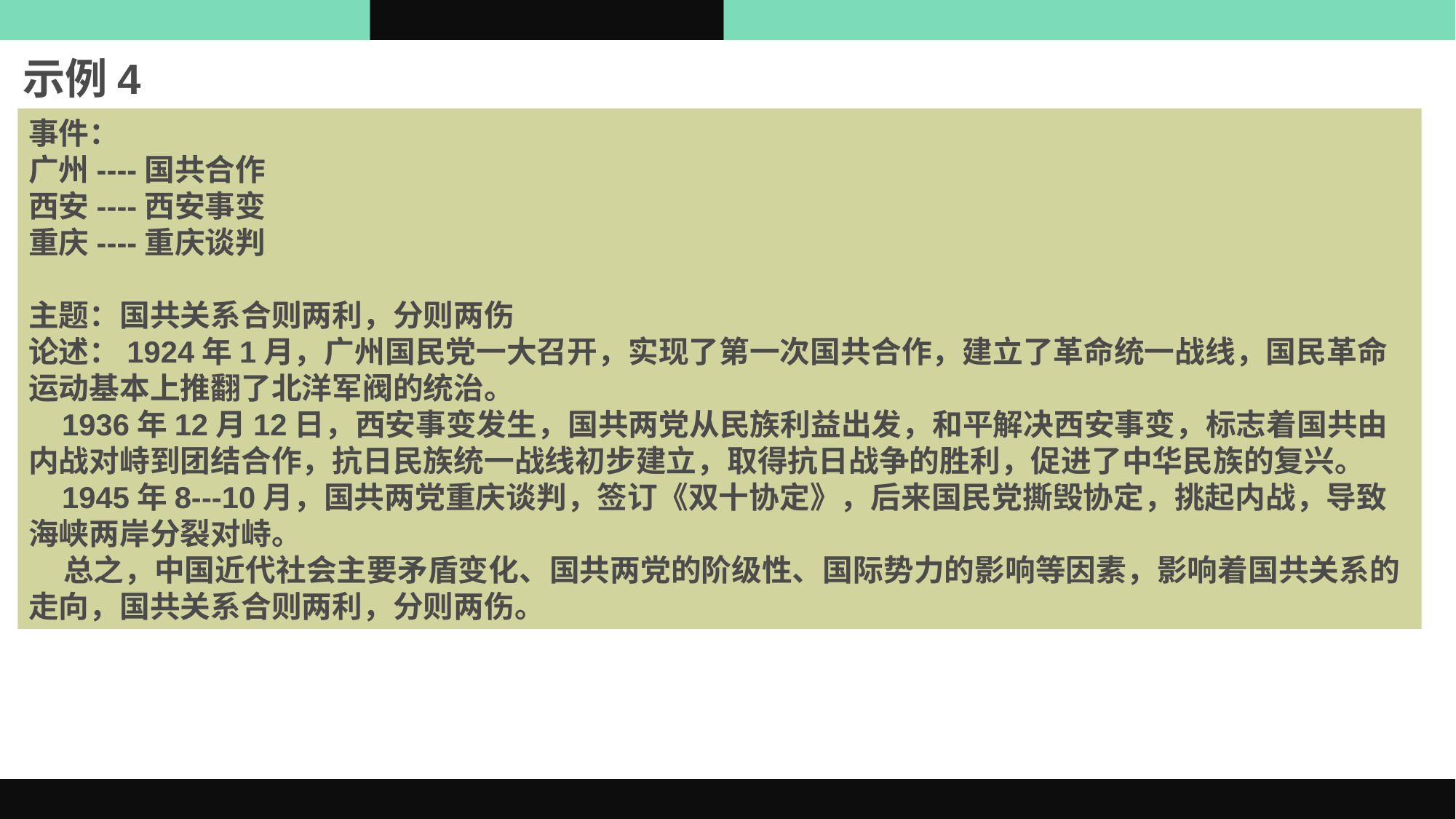

示例4
事件：
广州----国共合作
西安----西安事变
重庆----重庆谈判

主题：国共关系合则两利，分则两伤
论述：1924年1月，广州国民党一大召开，实现了第一次国共合作，建立了革命统一战线，国民革命运动基本上推翻了北洋军阀的统治。
    1936年12月12日，西安事变发生，国共两党从民族利益出发，和平解决西安事变，标志着国共由内战对峙到团结合作，抗日民族统一战线初步建立，取得抗日战争的胜利，促进了中华民族的复兴。
    1945年8---10月，国共两党重庆谈判，签订《双十协定》，后来国民党撕毁协定，挑起内战，导致海峡两岸分裂对峙。
    总之，中国近代社会主要矛盾变化、国共两党的阶级性、国际势力的影响等因素，影响着国共关系的走向，国共关系合则两利，分则两伤。